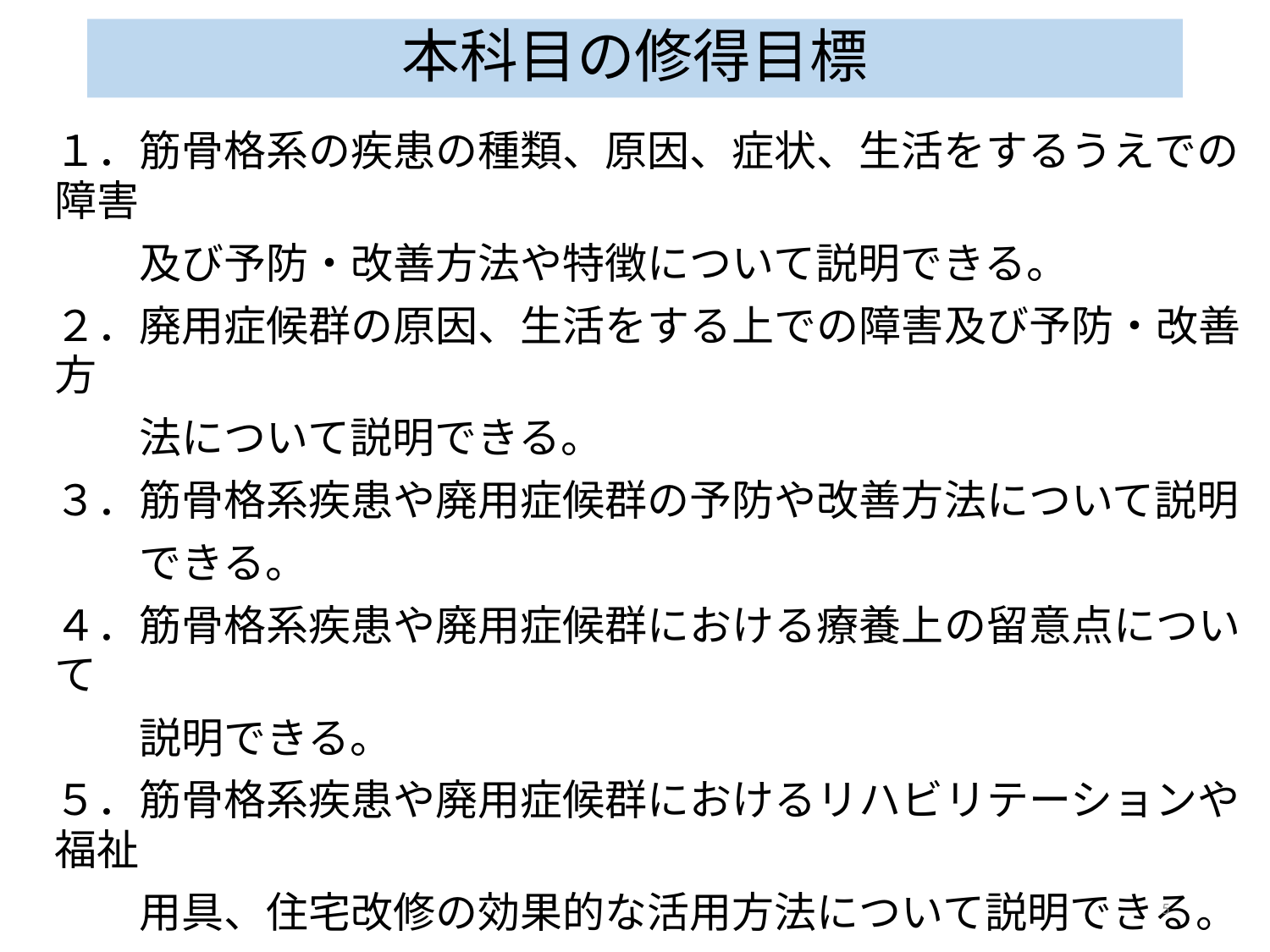

# 本科目の修得目標
１．筋骨格系の疾患の種類、原因、症状、生活をするうえでの障害
　　及び予防・改善方法や特徴について説明できる。
２．廃用症候群の原因、生活をする上での障害及び予防・改善方
　　法について説明できる。
３．筋骨格系疾患や廃用症候群の予防や改善方法について説明
　　できる。
４．筋骨格系疾患や廃用症候群における療養上の留意点について
　　説明できる。
５．筋骨格系疾患や廃用症候群におけるリハビリテーションや福祉
　　用具、住宅改修の効果的な活用方法について説明できる。
６．筋骨格系疾患や廃用症候群の特性に応じたケアマネジメントの
　　具体的な方法を実施できる。
７．継続学習の必要性と、具体的な学習方法を述べることができる。
5